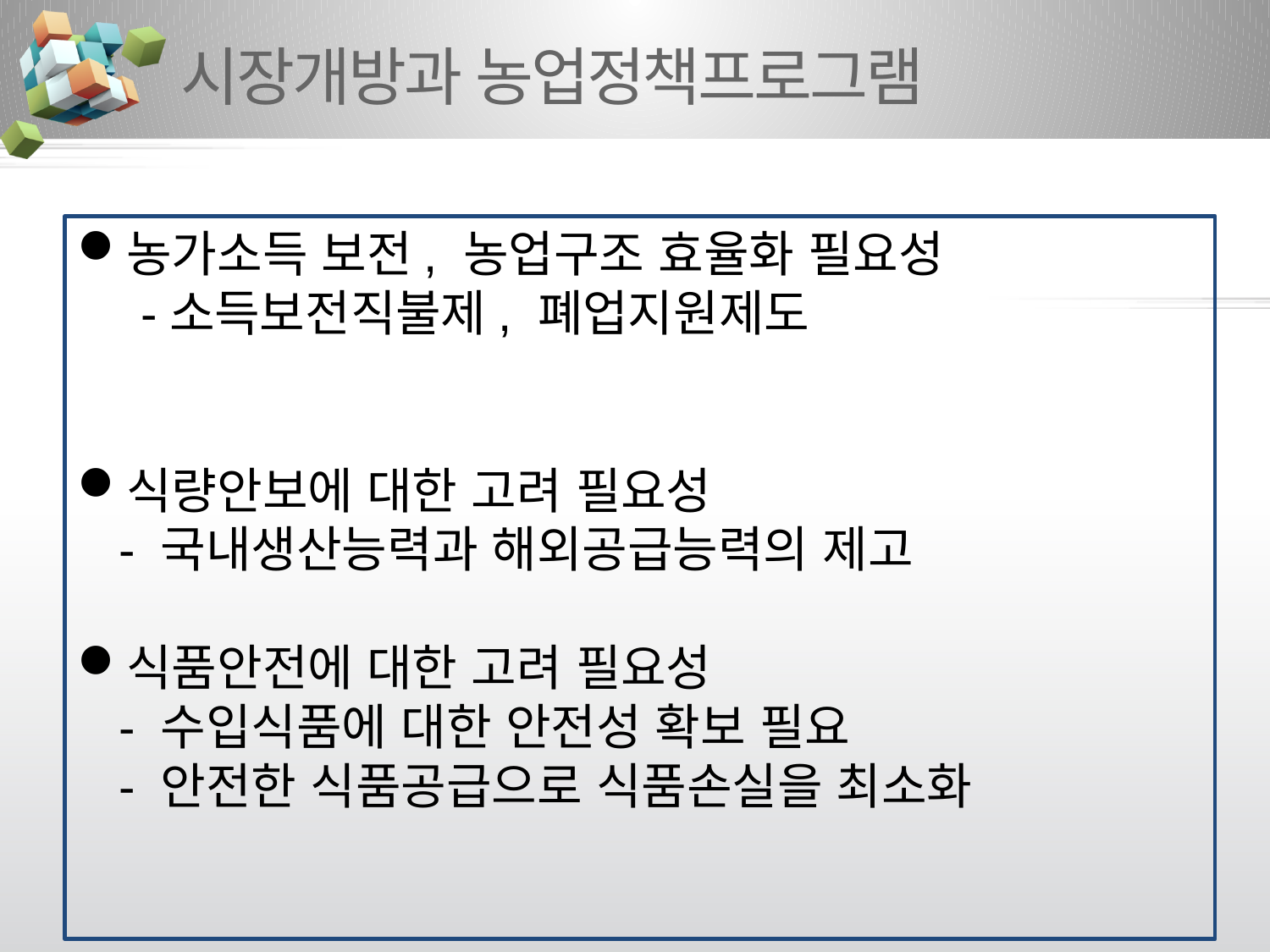

# 시장개방과 농업정책프로그램
농가소득 보전, 농업구조 효율화 필요성
-소득보전직불제, 폐업지원제도

식량안보에 대한 고려 필요성
   - 국내생산능력과 해외공급능력의 제고

식품안전에 대한 고려 필요성
   - 수입식품에 대한 안전성 확보 필요
   - 안전한 식품공급으로 식품손실을 최소화